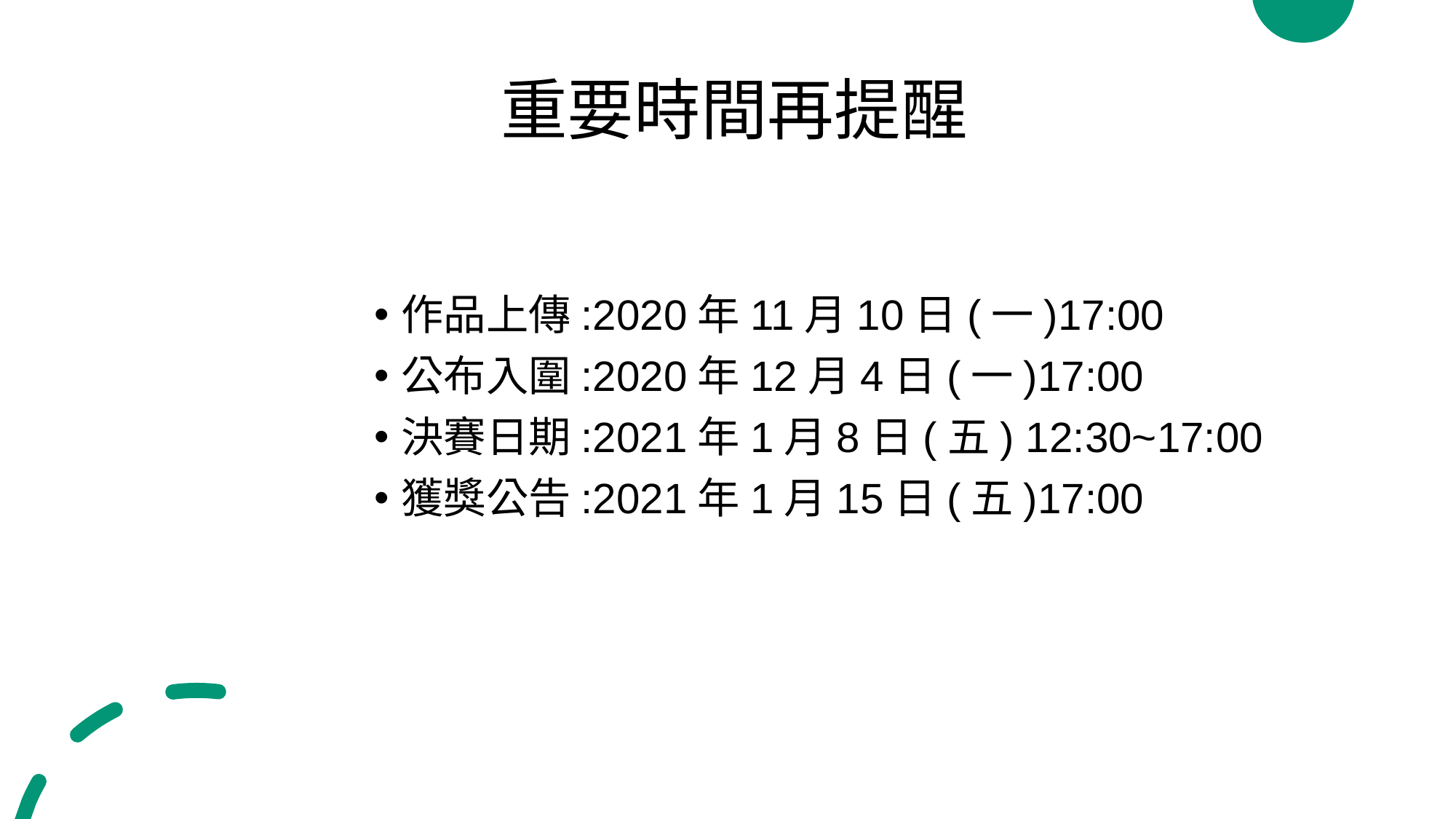

# 重要時間再提醒
作品上傳:2020年11月10日(一)17:00
公布入圍:2020年12月4日(一)17:00
決賽日期:2021年1月8日(五) 12:30~17:00
獲獎公告:2021年1月15日(五)17:00